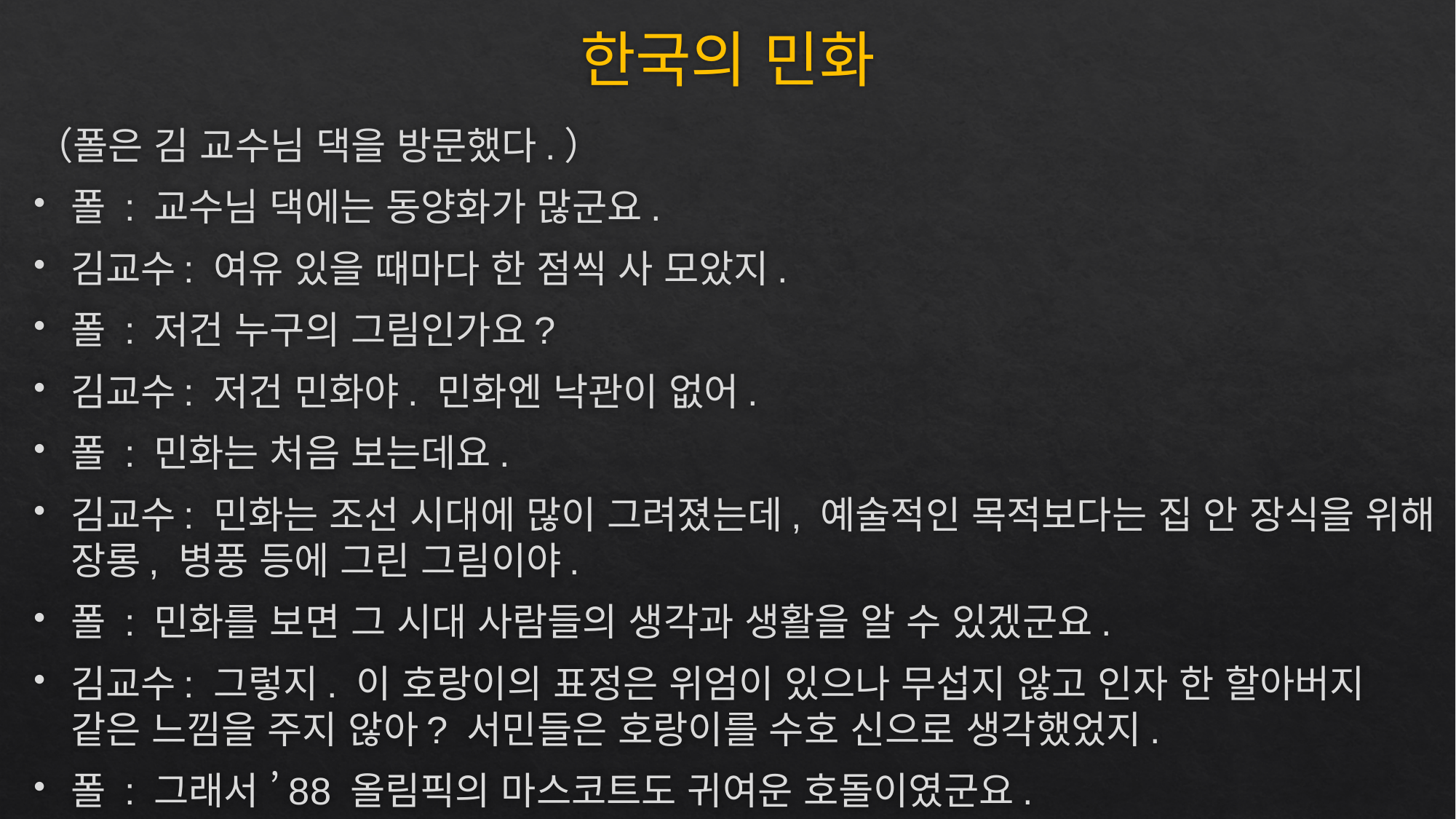

# 한국의 민화
			（폴은 김 교수님 댁을 방문했다.）
폴 : 교수님 댁에는 동양화가 많군요.
김교수: 여유 있을 때마다 한 점씩 사 모았지.
폴 : 저건 누구의 그림인가요?
김교수: 저건 민화야. 민화엔 낙관이 없어.
폴 : 민화는 처음 보는데요.
김교수: 민화는 조선 시대에 많이 그려졌는데, 예술적인 목적보다는 집 안 장식을 위해 장롱, 병풍 등에 그린 그림이야.
폴 : 민화를 보면 그 시대 사람들의 생각과 생활을 알 수 있겠군요.
김교수: 그렇지. 이 호랑이의 표정은 위엄이 있으나 무섭지 않고 인자 한 할아버지 같은 느낌을 주지 않아? 서민들은 호랑이를 수호 신으로 생각했었지.
폴 : 그래서 ’88 올림픽의 마스코트도 귀여운 호돌이였군요.